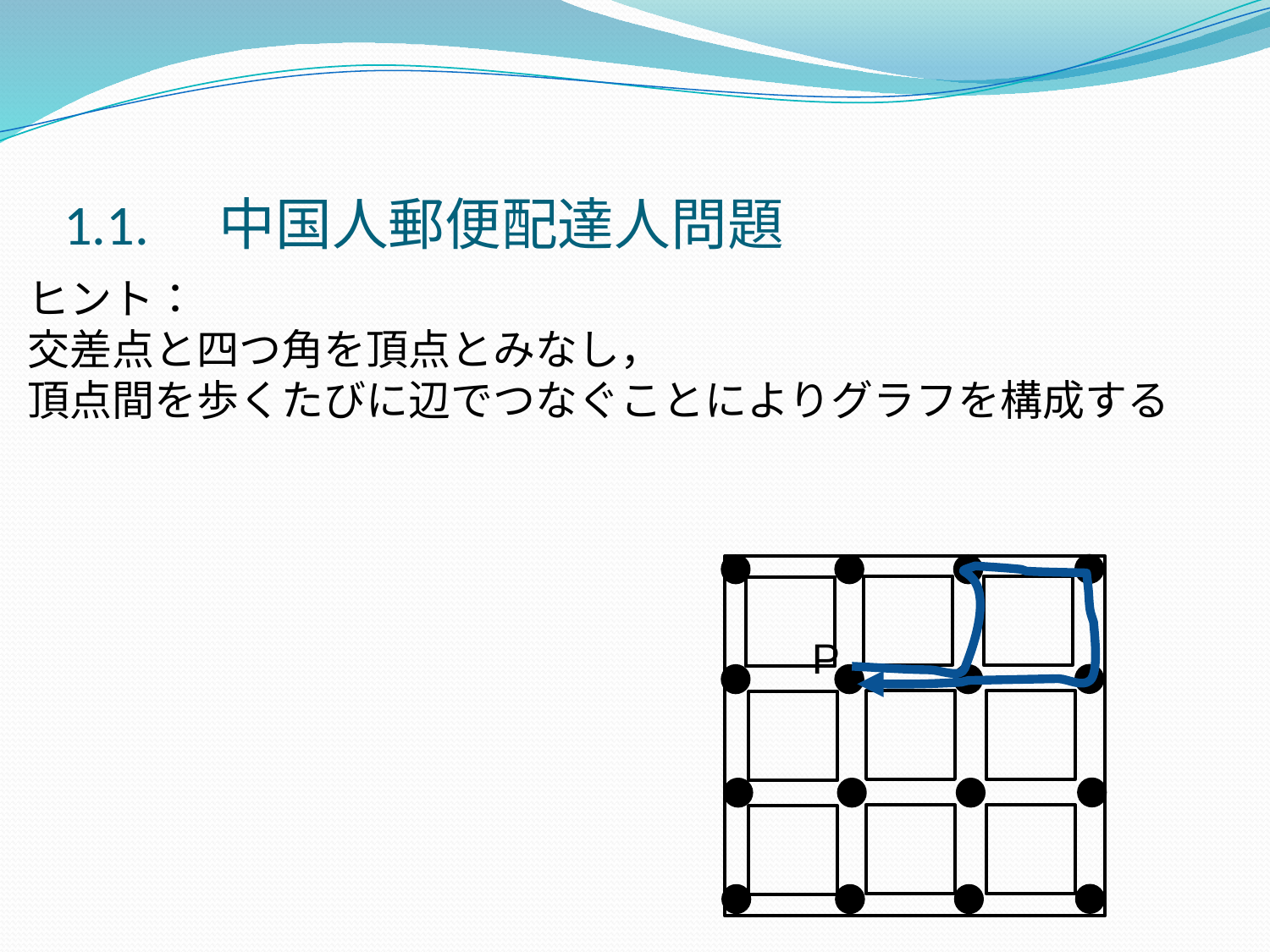

1.1.　中国人郵便配達人問題
ヒント：
交差点と四つ角を頂点とみなし，
頂点間を歩くたびに辺でつなぐことによりグラフを構成する

P